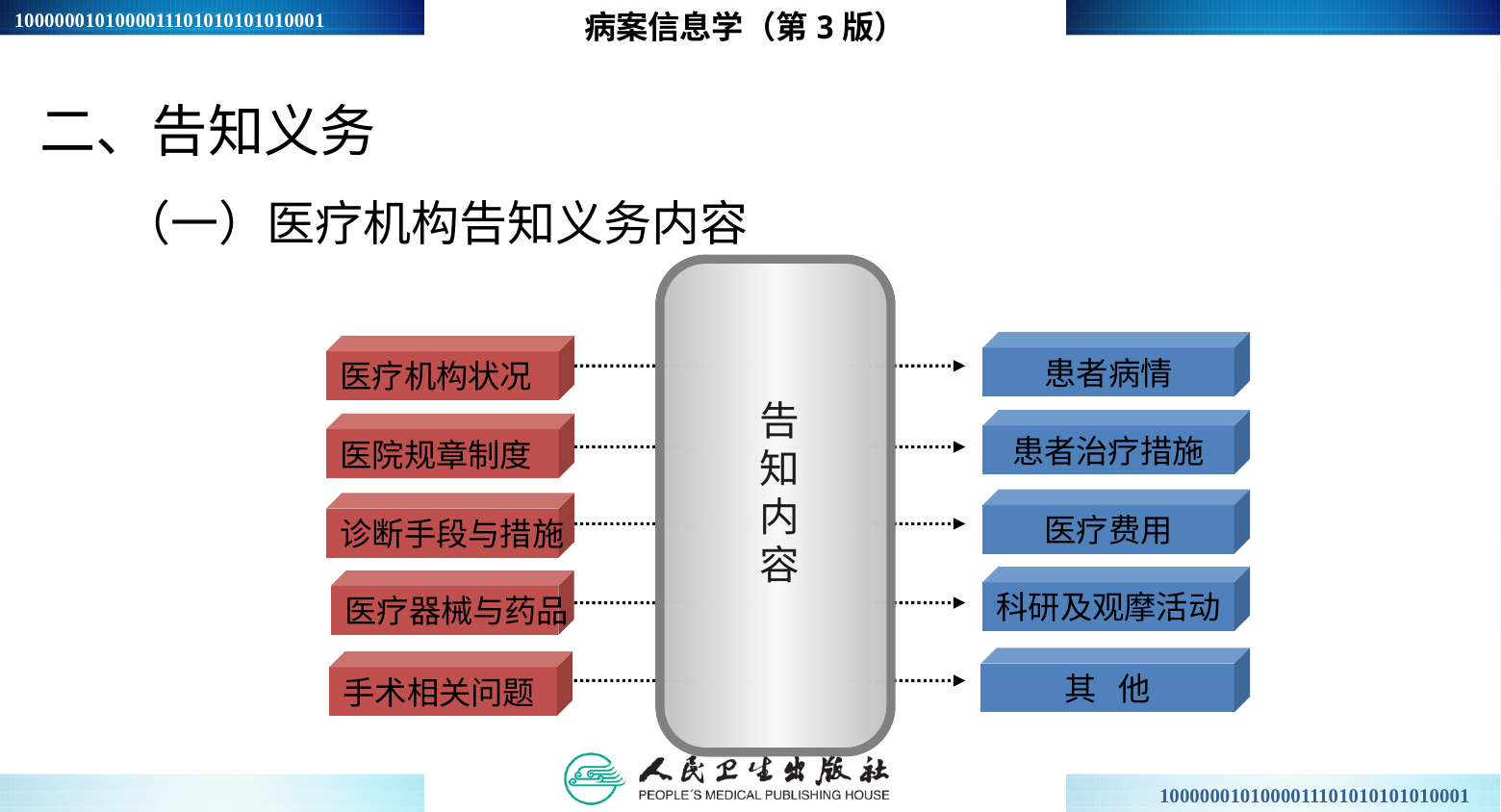

病案信息学（第3版）
二、告知义务
（一）医疗机构告知义务内容
患者病情
医疗机构状况

告
知
内
容

患者治疗措施
医院规章制度

医疗费用
诊断手段与措施

科研及观摩活动
医疗器械与药品

其   他
手术相关问题